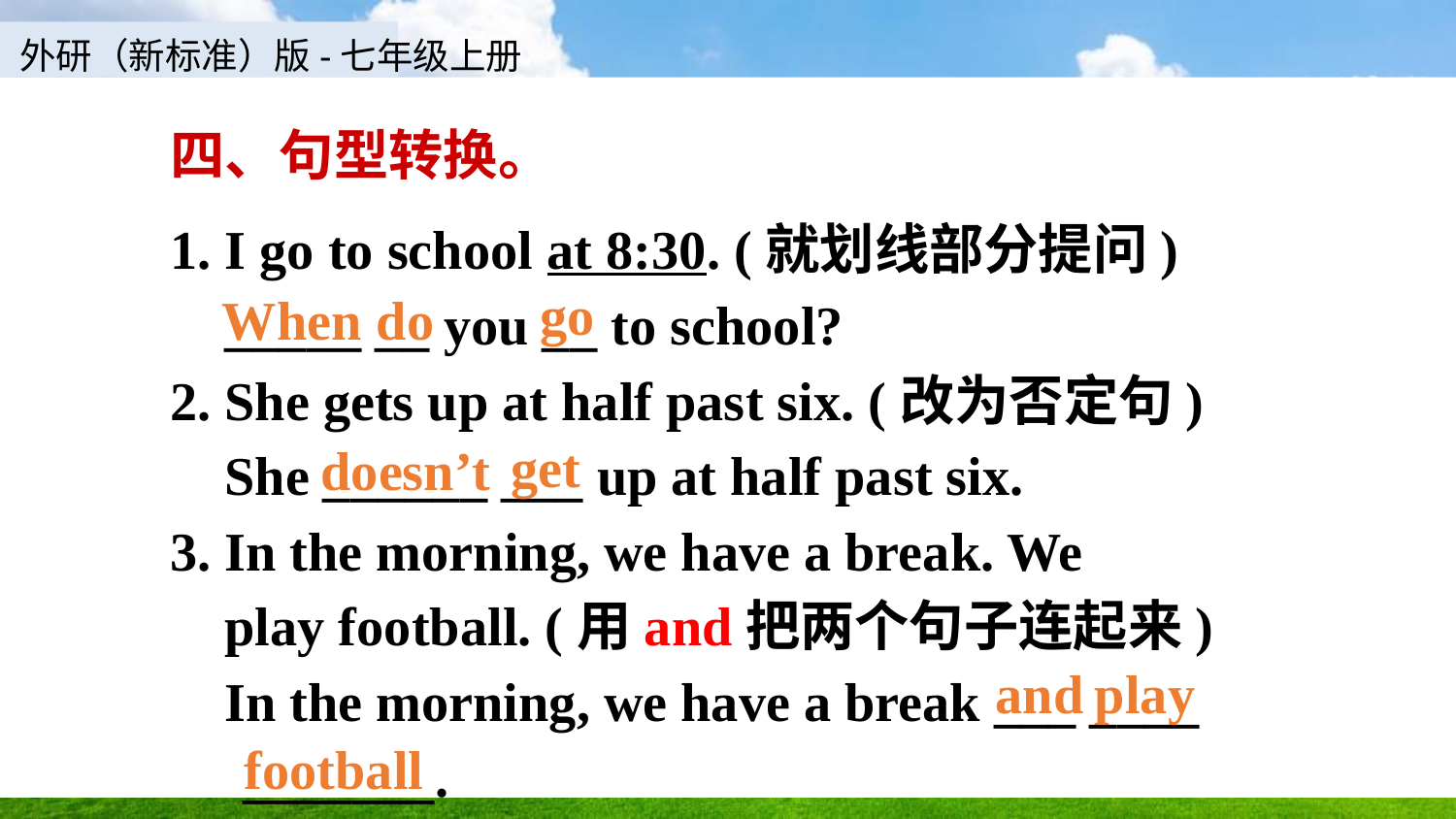

# 四、句型转换。
1. I go to school at 8:30. (就划线部分提问)
    _____ __ you __ to school?
2. She gets up at half past six. (改为否定句)
    She ______ ___ up at half past six.
3. In the morning, we have a break. We
    play football. (用and把两个句子连起来)
    In the morning, we have a break ___ ____ _______.
go
When
do
 get
doesn’t
and
play
football